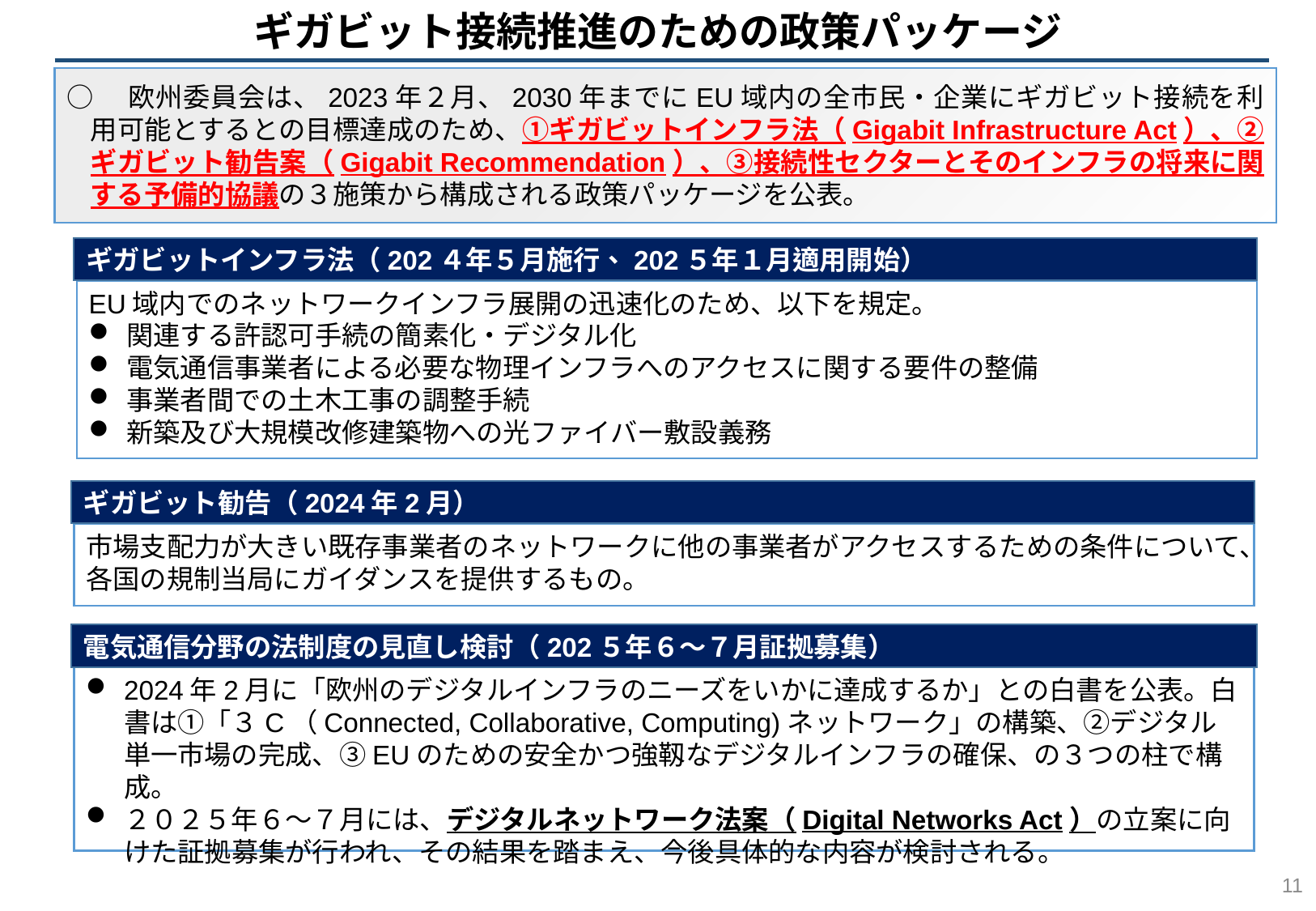

ギガビット接続推進のための政策パッケージ
○　欧州委員会は、2023年２月、2030年までにEU域内の全市民・企業にギガビット接続を利用可能とするとの目標達成のため、①ギガビットインフラ法（Gigabit Infrastructure Act）、②ギガビット勧告案（Gigabit Recommendation）、③接続性セクターとそのインフラの将来に関する予備的協議の３施策から構成される政策パッケージを公表。
ギガビットインフラ法（202４年５月施行、202５年１月適用開始）
EU域内でのネットワークインフラ展開の迅速化のため、以下を規定。
関連する許認可手続の簡素化・デジタル化
電気通信事業者による必要な物理インフラへのアクセスに関する要件の整備
事業者間での土木工事の調整手続
新築及び大規模改修建築物への光ファイバー敷設義務
ギガビット勧告（2024年2月）
市場支配力が大きい既存事業者のネットワークに他の事業者がアクセスするための条件について、各国の規制当局にガイダンスを提供するもの。
電気通信分野の法制度の見直し検討（202５年６～７月証拠募集）
2024年2月に「欧州のデジタルインフラのニーズをいかに達成するか」との白書を公表。白書は①「３C（Connected, Collaborative, Computing)ネットワーク」の構築、②デジタル単一市場の完成、③EUのための安全かつ強靱なデジタルインフラの確保、の３つの柱で構成。
２０２５年６～７月には、デジタルネットワーク法案（Digital Networks Act）の立案に向けた証拠募集が行われ、その結果を踏まえ、今後具体的な内容が検討される。
11